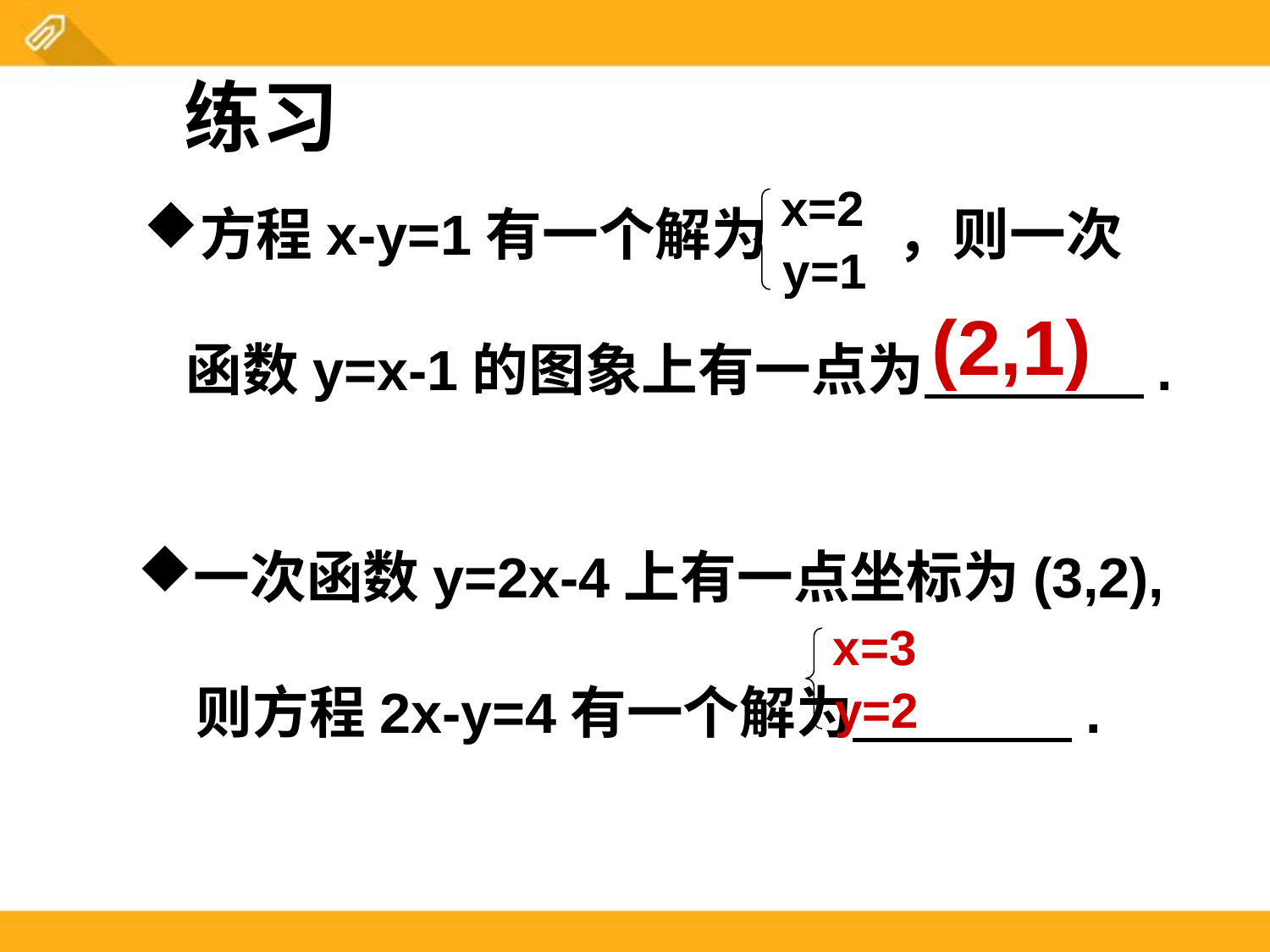

练习
x=2

y=1
方程x-y=1有一个解为          ，则一次
 函数y=x-1的图象上有一点为                 .
(2,1)
一次函数y=2x-4上有一点坐标为(3,2),
 则方程2x-y=4有一个解为                 .
x=3

y=2